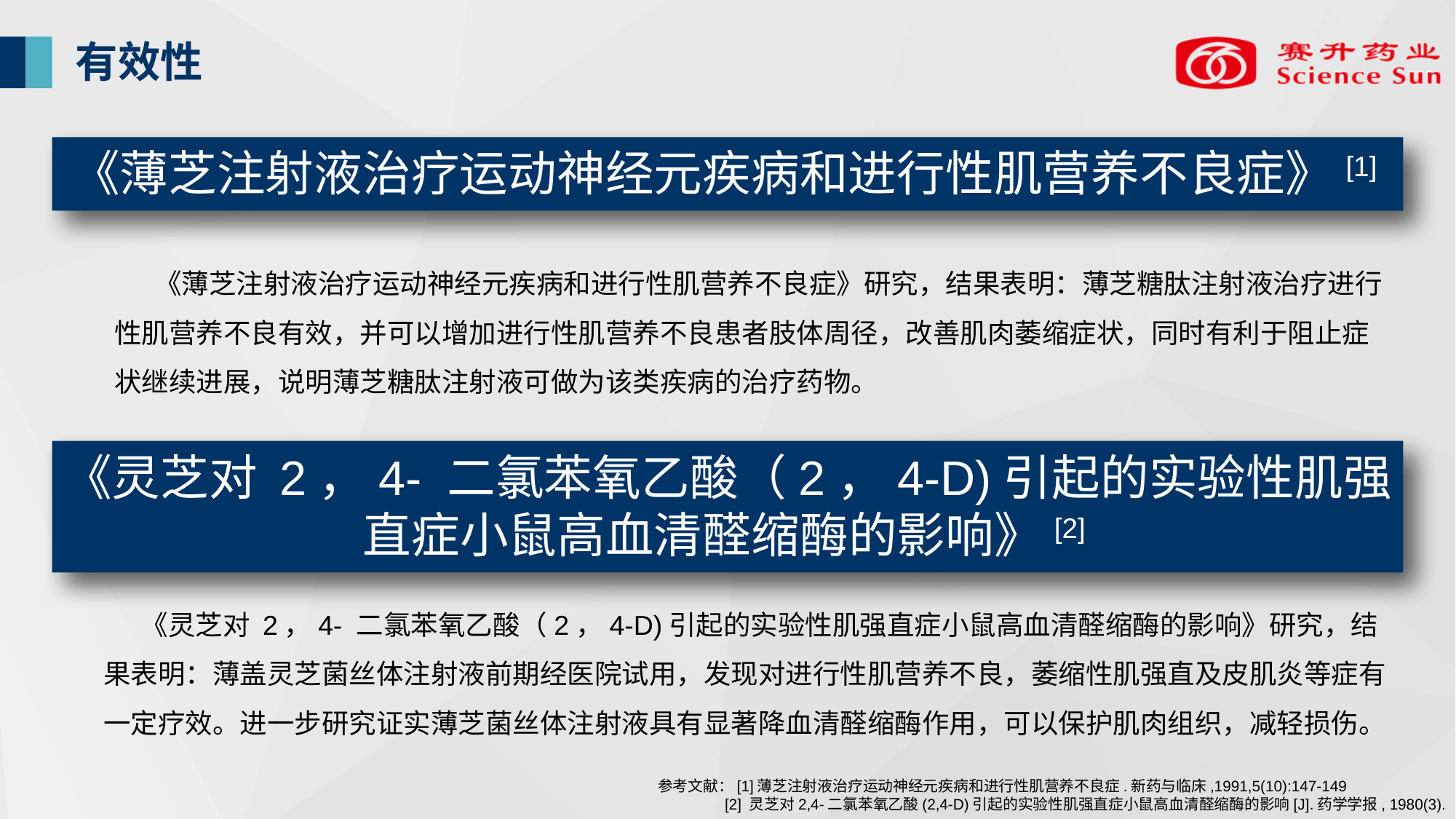

有效性

《薄芝注射液治疗运动神经元疾病和进行性肌营养不良症》[1]
    《薄芝注射液治疗运动神经元疾病和进行性肌营养不良症》研究，结果表明：薄芝糖肽注射液治疗进行性肌营养不良有效，并可以增加进行性肌营养不良患者肢体周径，改善肌肉萎缩症状，同时有利于阻止症状继续进展，说明薄芝糖肽注射液可做为该类疾病的治疗药物。
《灵芝对 2，4- 二氯苯氧乙酸（2，4-D)引起的实验性肌强直症小鼠高血清醛缩酶的影响》[2]
     《灵芝对 2，4- 二氯苯氧乙酸（2，4-D)引起的实验性肌强直症小鼠高血清醛缩酶的影响》研究，结果表明：薄盖灵芝菌丝体注射液前期经医院试用，发现对进行性肌营养不良，萎缩性肌强直及皮肌炎等症有一定疗效。进一步研究证实薄芝菌丝体注射液具有显著降血清醛缩酶作用，可以保护肌肉组织，减轻损伤。
参考文献：[1]薄芝注射液治疗运动神经元疾病和进行性肌营养不良症.新药与临床,1991,5(10):147-149
                [2] 灵芝对2,4-二氯苯氧乙酸(2,4-D)引起的实验性肌强直症小鼠高血清醛缩酶的影响[J].药学学报, 1980(3).